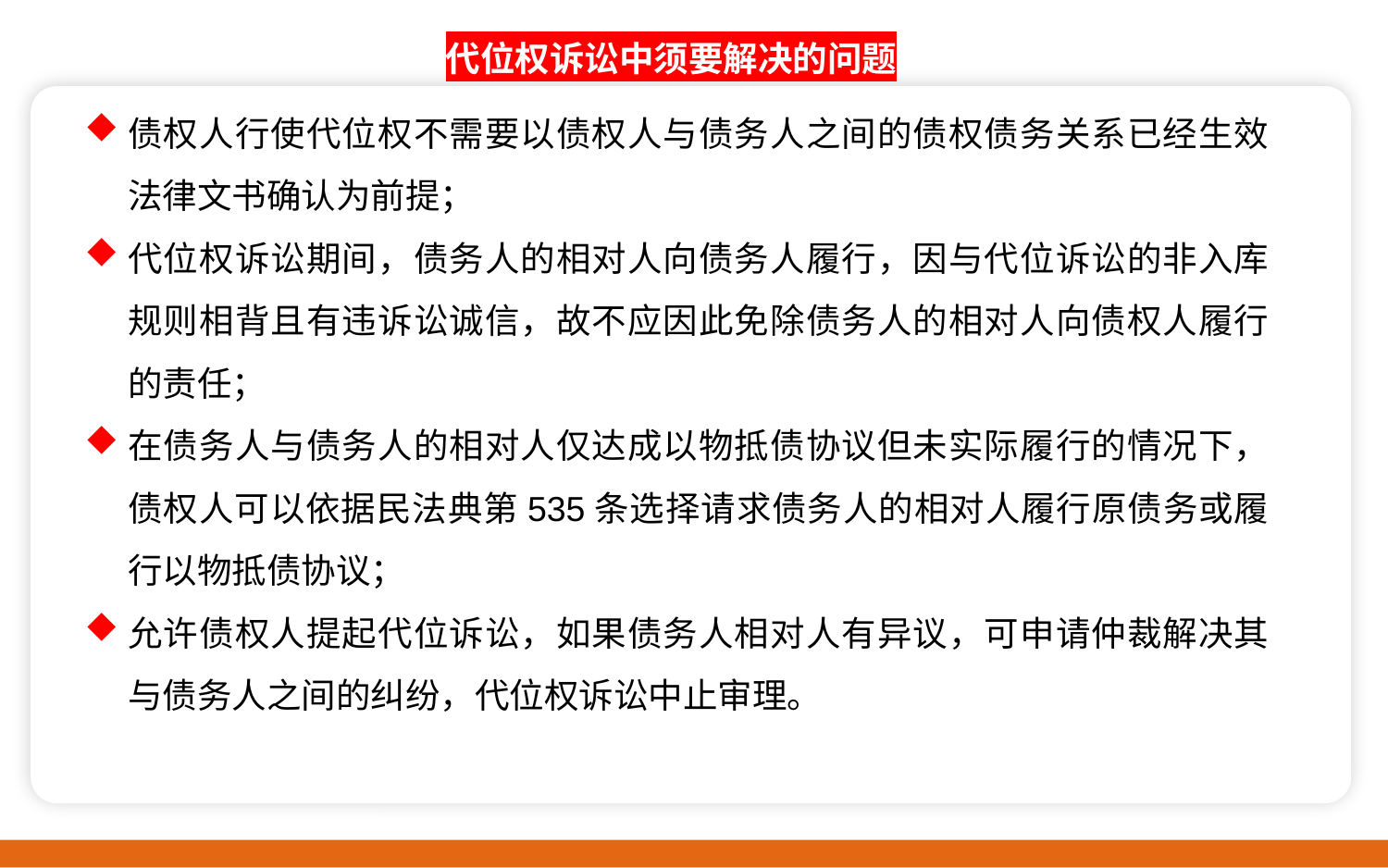

代位权诉讼中须要解决的问题
债权人行使代位权不需要以债权人与债务人之间的债权债务关系已经生效法律文书确认为前提；
代位权诉讼期间，债务人的相对人向债务人履行，因与代位诉讼的非入库规则相背且有违诉讼诚信，故不应因此免除债务人的相对人向债权人履行的责任；
在债务人与债务人的相对人仅达成以物抵债协议但未实际履行的情况下，债权人可以依据民法典第535条选择请求债务人的相对人履行原债务或履行以物抵债协议；
允许债权人提起代位诉讼，如果债务人相对人有异议，可申请仲裁解决其与债务人之间的纠纷，代位权诉讼中止审理。